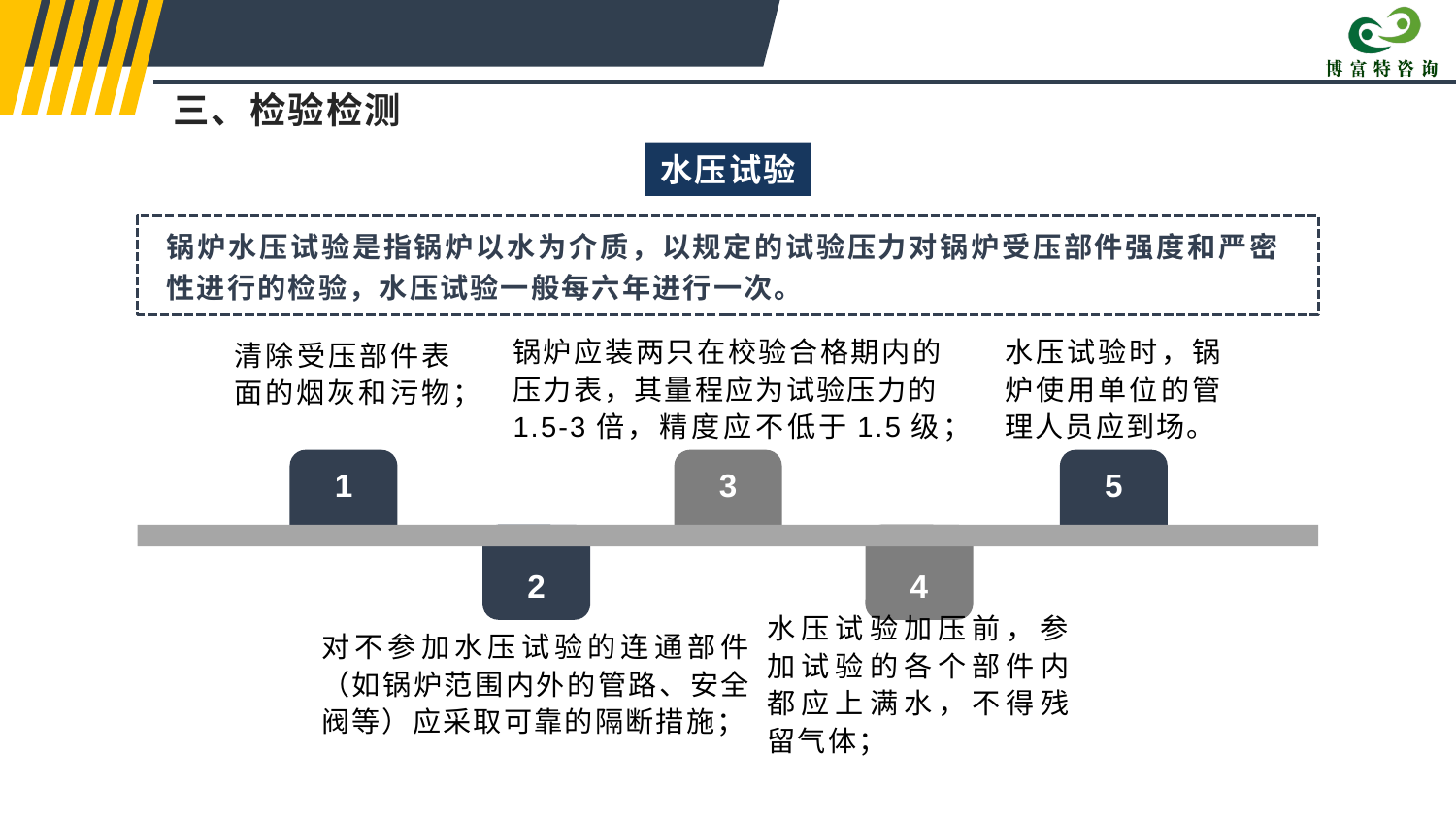

三、检验检测
水压试验
锅炉水压试验是指锅炉以水为介质，以规定的试验压力对锅炉受压部件强度和严密性进行的检验，水压试验一般每六年进行一次。

锅炉应装两只在校验合格期内的压力表，其量程应为试验压力的1.5-3倍，精度应不低于1.5级；
水压试验时，锅炉使用单位的管理人员应到场。
清除受压部件表面的烟灰和污物；
1
3
5

2
4
对不参加水压试验的连通部件（如锅炉范围内外的管路、安全阀等）应采取可靠的隔断措施；
水压试验加压前，参加试验的各个部件内都应上满水，不得残留气体；